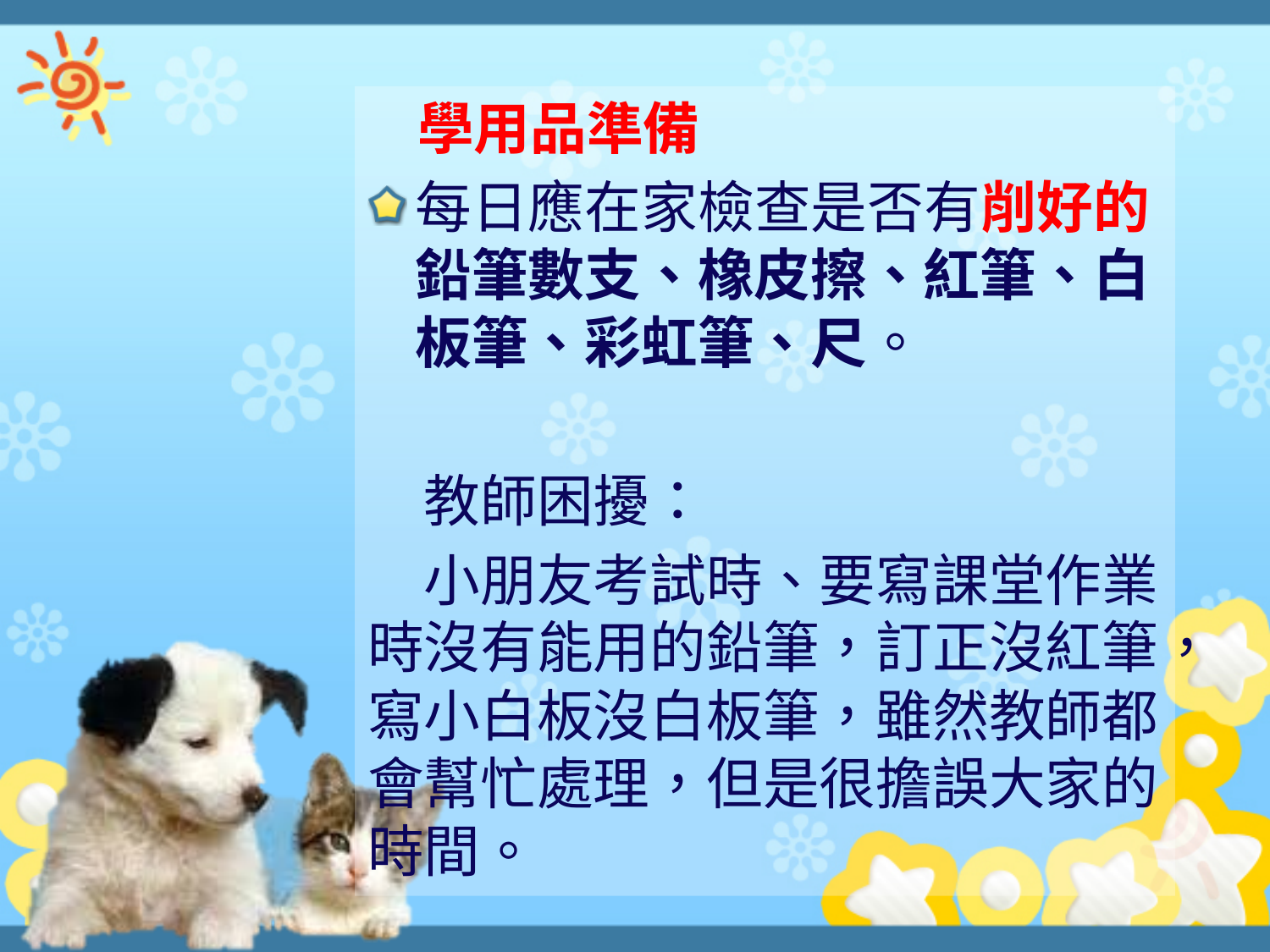

學用品準備
每日應在家檢查是否有削好的鉛筆數支、橡皮擦、紅筆、白板筆、彩虹筆、尺。

　教師困擾：
　小朋友考試時、要寫課堂作業時沒有能用的鉛筆，訂正沒紅筆，寫小白板沒白板筆，雖然教師都會幫忙處理，但是很擔誤大家的時間。